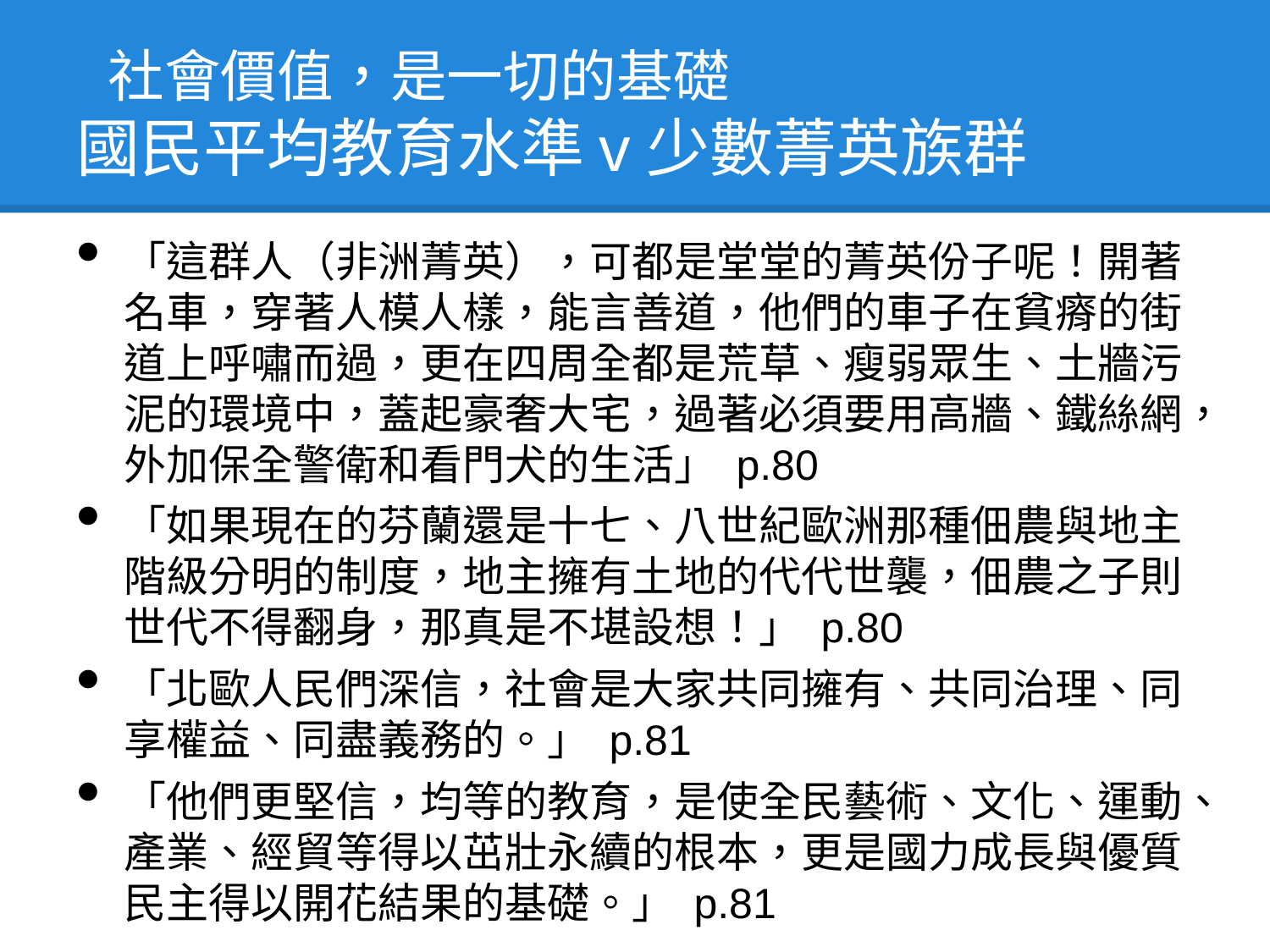

# 社會價值，是一切的基礎 國民平均教育水準v少數菁英族群
「這群人（非洲菁英），可都是堂堂的菁英份子呢！開著名車，穿著人模人樣，能言善道，他們的車子在貧瘠的街道上呼嘯而過，更在四周全都是荒草、瘦弱眾生、土牆污泥的環境中，蓋起豪奢大宅，過著必須要用高牆、鐵絲網，外加保全警衛和看門犬的生活」 p.80
「如果現在的芬蘭還是十七、八世紀歐洲那種佃農與地主階級分明的制度，地主擁有土地的代代世襲，佃農之子則世代不得翻身，那真是不堪設想！」 p.80
「北歐人民們深信，社會是大家共同擁有、共同治理、同享權益、同盡義務的。」 p.81
「他們更堅信，均等的教育，是使全民藝術、文化、運動、產業、經貿等得以茁壯永續的根本，更是國力成長與優質民主得以開花結果的基礎。」 p.81